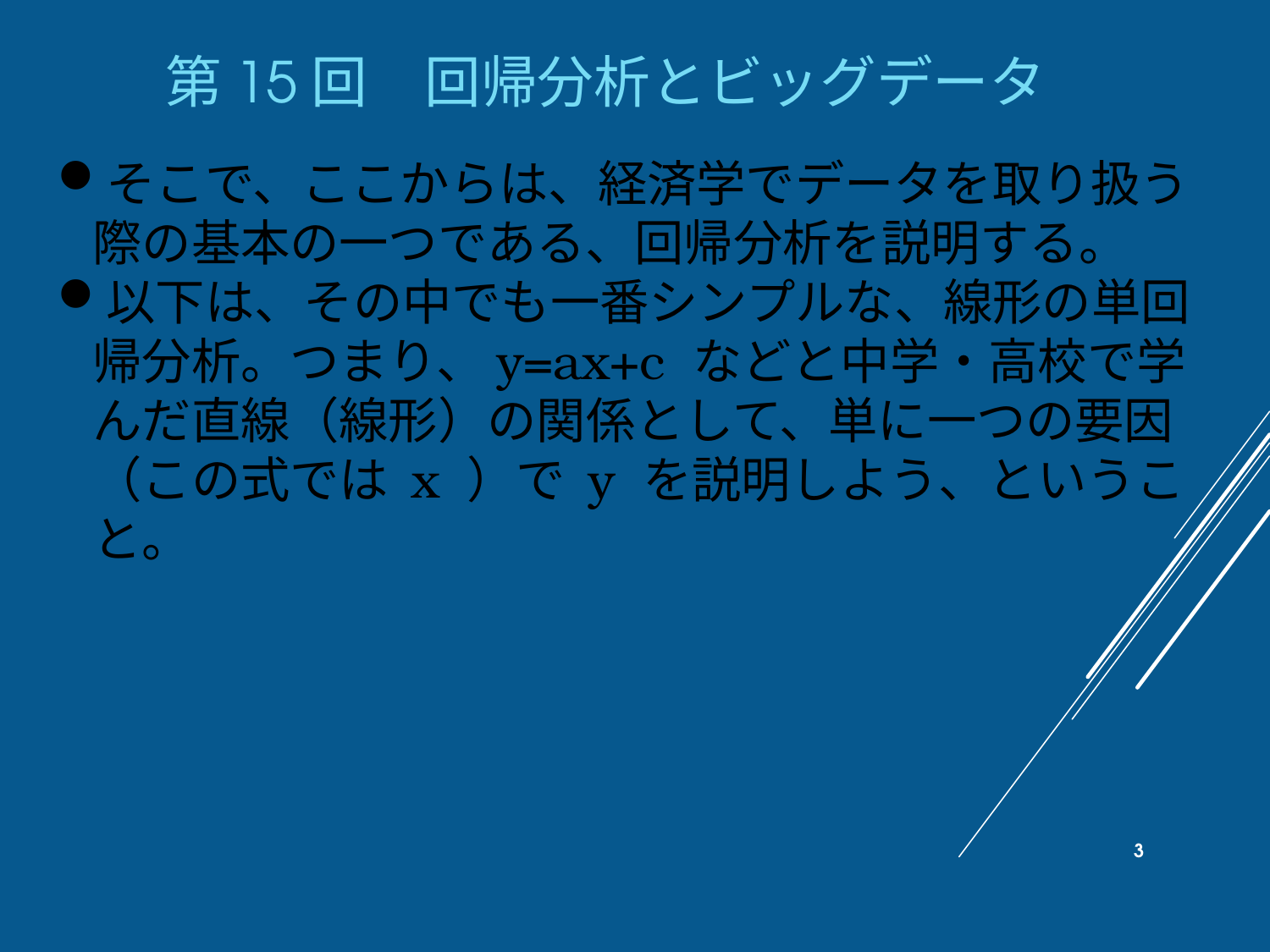

第15回　回帰分析とビッグデータ
そこで、ここからは、経済学でデータを取り扱う際の基本の一つである、回帰分析を説明する。
以下は、その中でも一番シンプルな、線形の単回帰分析。つまり、y=ax+c などと中学・高校で学んだ直線（線形）の関係として、単に一つの要因（この式では x ）で y を説明しよう、ということ。

3